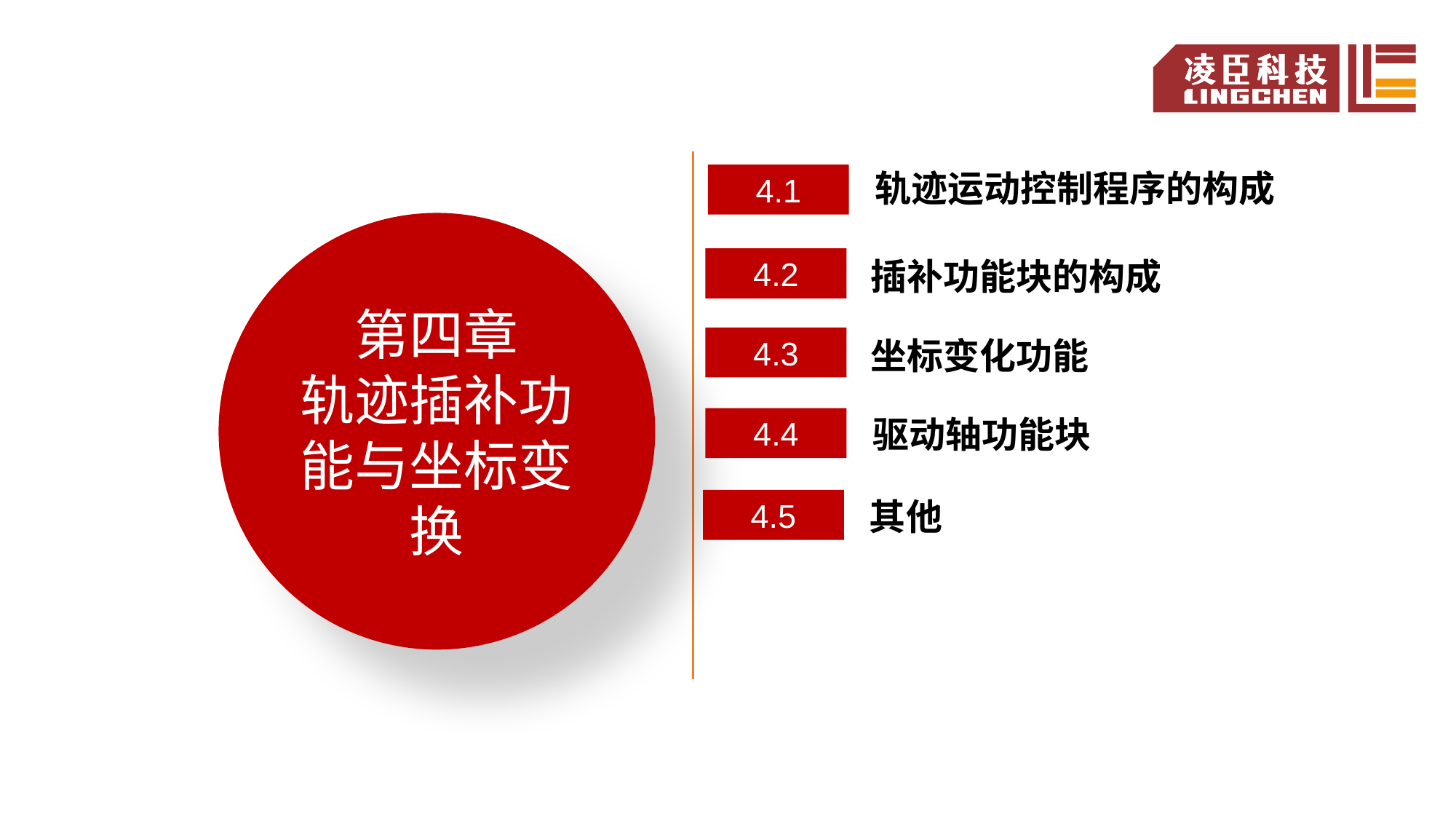

轨迹运动控制程序的构成
4.1
第四章
轨迹插补功能与坐标变换
插补功能块的构成

4.2
坐标变化功能

4.3
驱动轴功能块

4.4
其他

4.5